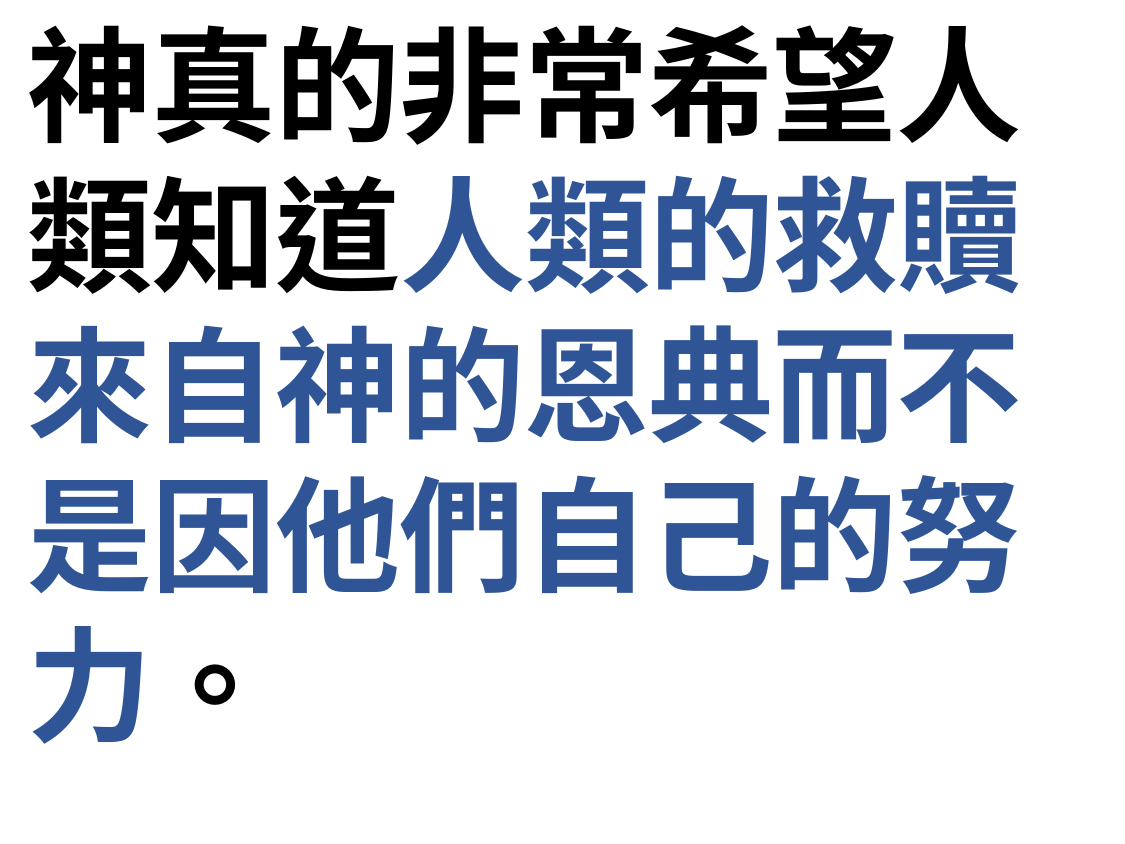

神真的非常希望人類知道人類的救贖來自神的恩典而不是因他們自己的努力。